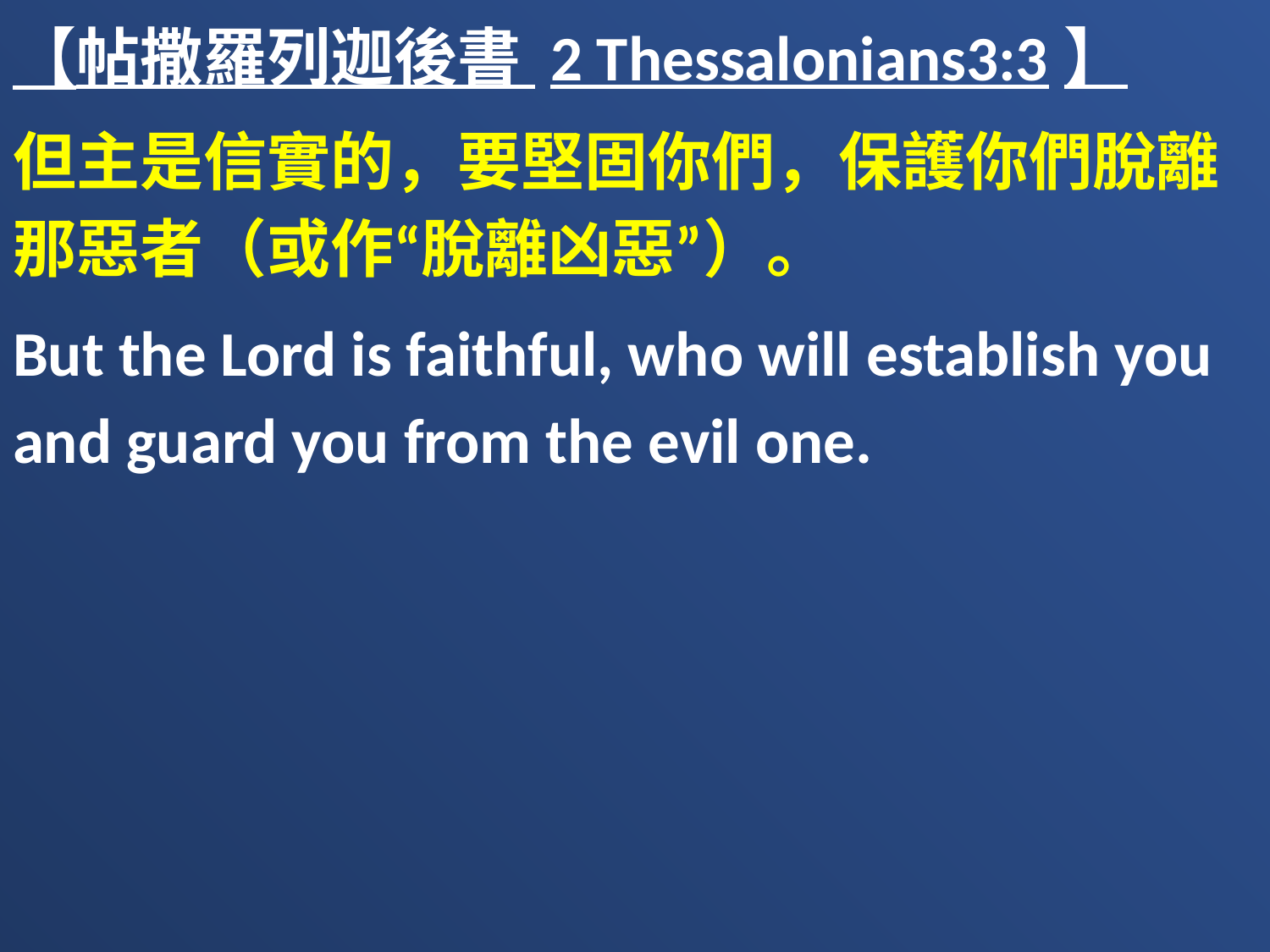

【帖撒羅列迦後書 2 Thessalonians3:3】
但主是信實的，要堅固你們，保護你們脫離那惡者（或作“脫離凶惡”）。
But the Lord is faithful, who will establish you and guard you from the evil one.